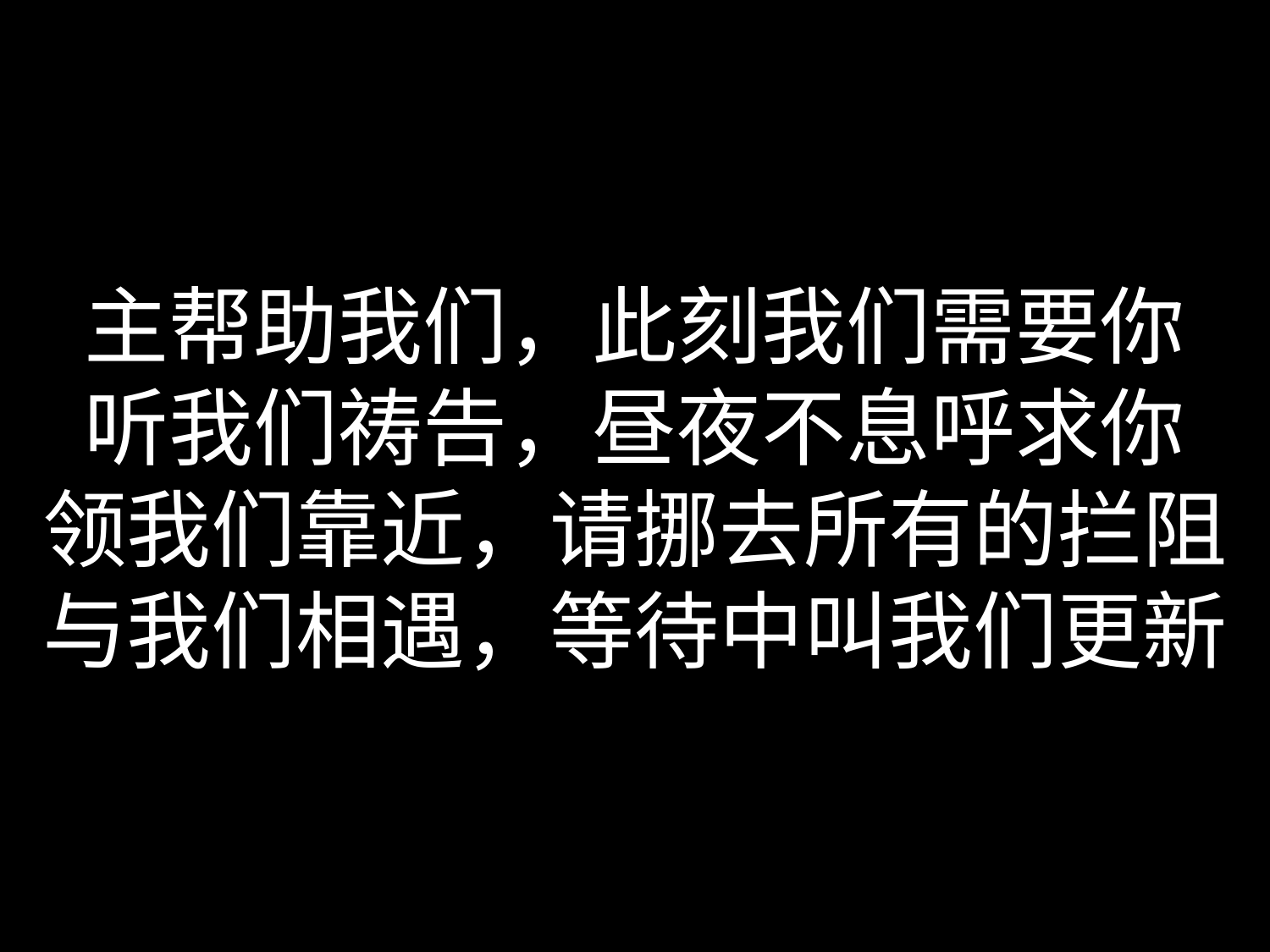

# 主帮助我们，此刻我们需要你 听我们祷告，昼夜不息呼求你 领我们靠近，请挪去所有的拦阻 与我们相遇，等待中叫我们更新